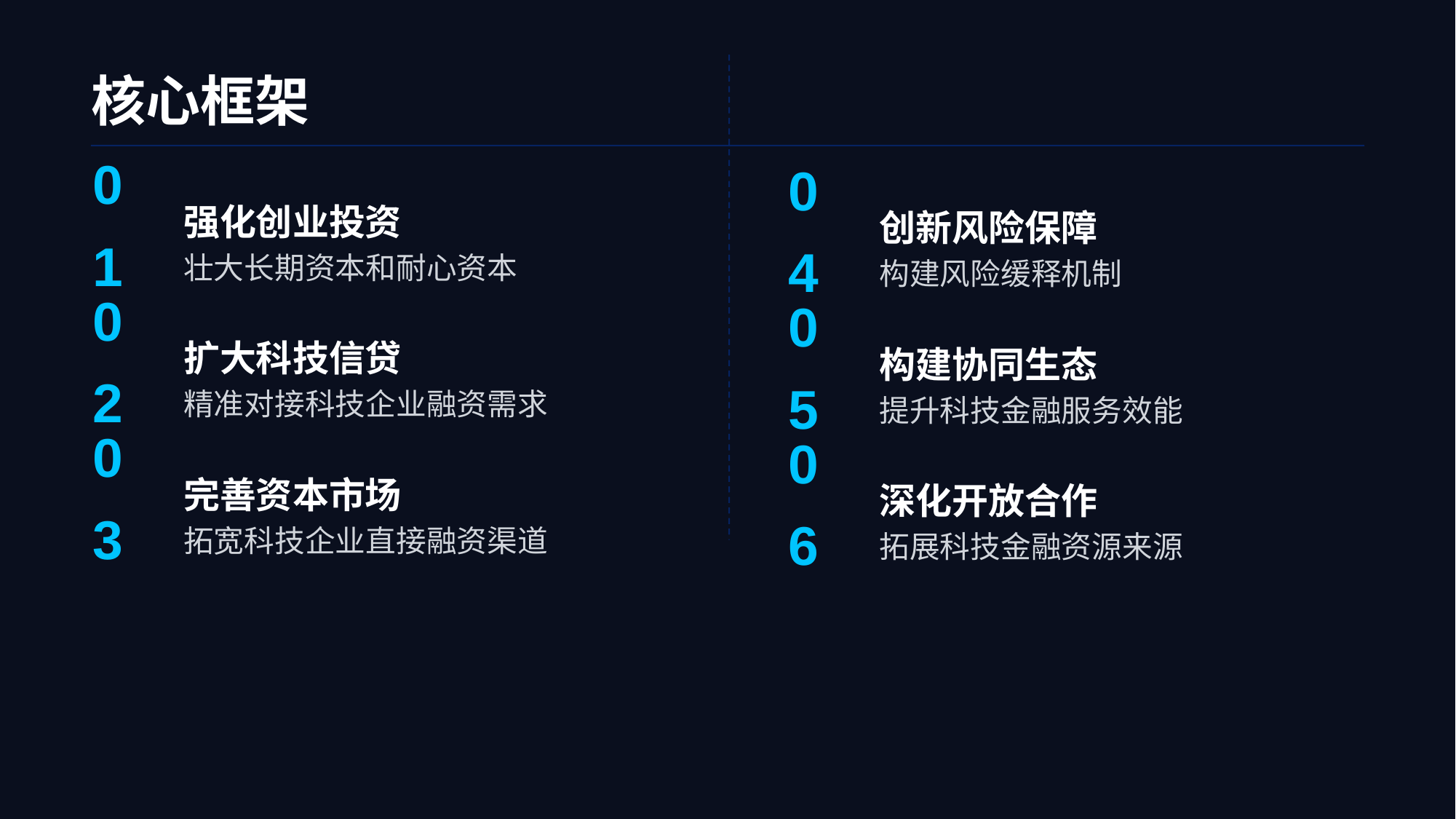

核心框架
01
强化创业投资
04
创新风险保障
壮大长期资本和耐心资本
构建风险缓释机制
02
扩大科技信贷
05
构建协同生态
精准对接科技企业融资需求
提升科技金融服务效能
03
完善资本市场
06
深化开放合作
拓宽科技企业直接融资渠道
拓展科技金融资源来源